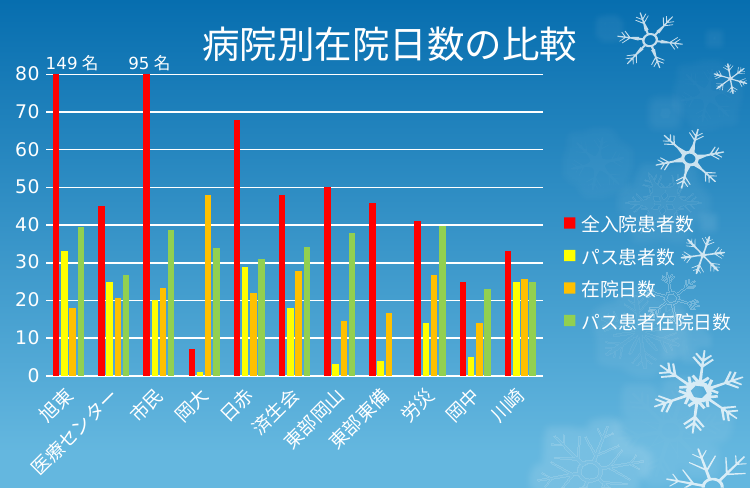

# 病院別在院日数の比較
149名
95名

### Chart

| Category | 全入院患者数 | パス患者数 | 在院日数 | パス患者在院日数 |
|---|---|---|---|---|
| 旭東 | 149.0 | 33.0 | 18.0 | 39.4 |
| 医療センター | 45.0 | 25.0 | 20.6 | 26.8 |
| 市民 | 95.0 | 20.0 | 23.4 | 38.7 |
| 岡大 | 7.0 | 1.0 | 48.0 | 34.0 |
| 日赤 | 68.0 | 29.0 | 22.0 | 31.0 |
| 済生会 | 48.0 | 18.0 | 27.7 | 34.3 |
| 東部岡山 | 50.0 | 3.0 | 14.4 | 38.0 |
| 東部東備 | 46.0 | 4.0 | 16.6 | None |
| 労災 | 41.0 | 14.0 | 26.7 | 39.8 |
| 岡中 | 25.0 | 5.0 | 14.0 | 23.0 |
| 川崎 | 33.0 | 25.0 | 25.8 | 24.8 |